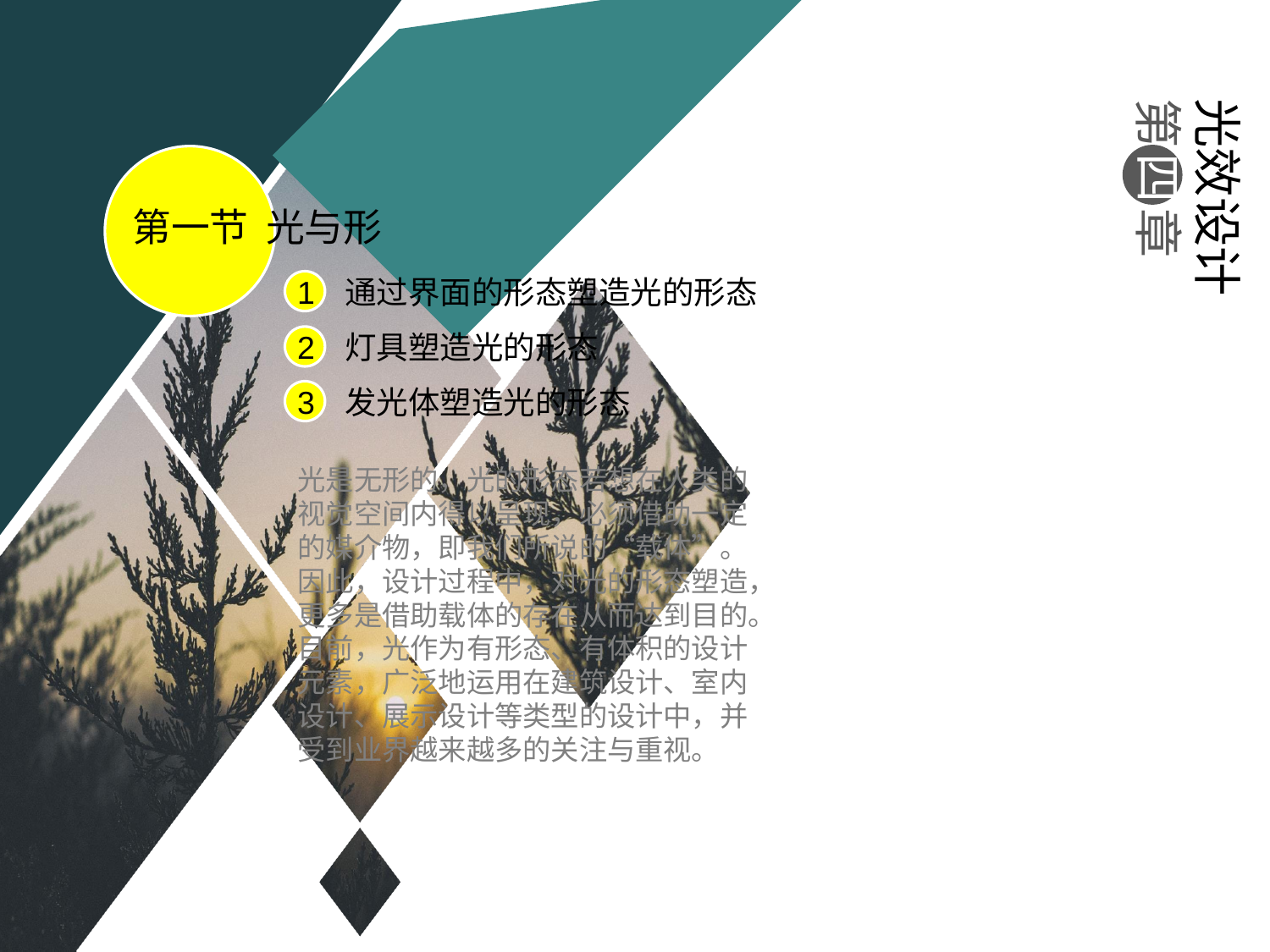

光效设计
第 四 章

第一节  光与形
通过界面的形态塑造光的形态

灯具塑造光的形态

发光体塑造光的形态

光是无形的，光的形态若想在人类的视觉空间内得以呈现，必须借助一定的媒介物，即我们所说的“载体”。因此，设计过程中，对光的形态塑造，更多是借助载体的存在从而达到目的。
目前，光作为有形态、有体积的设计元素，广泛地运用在建筑设计、室内设计、展示设计等类型的设计中，并受到业界越来越多的关注与重视。

#